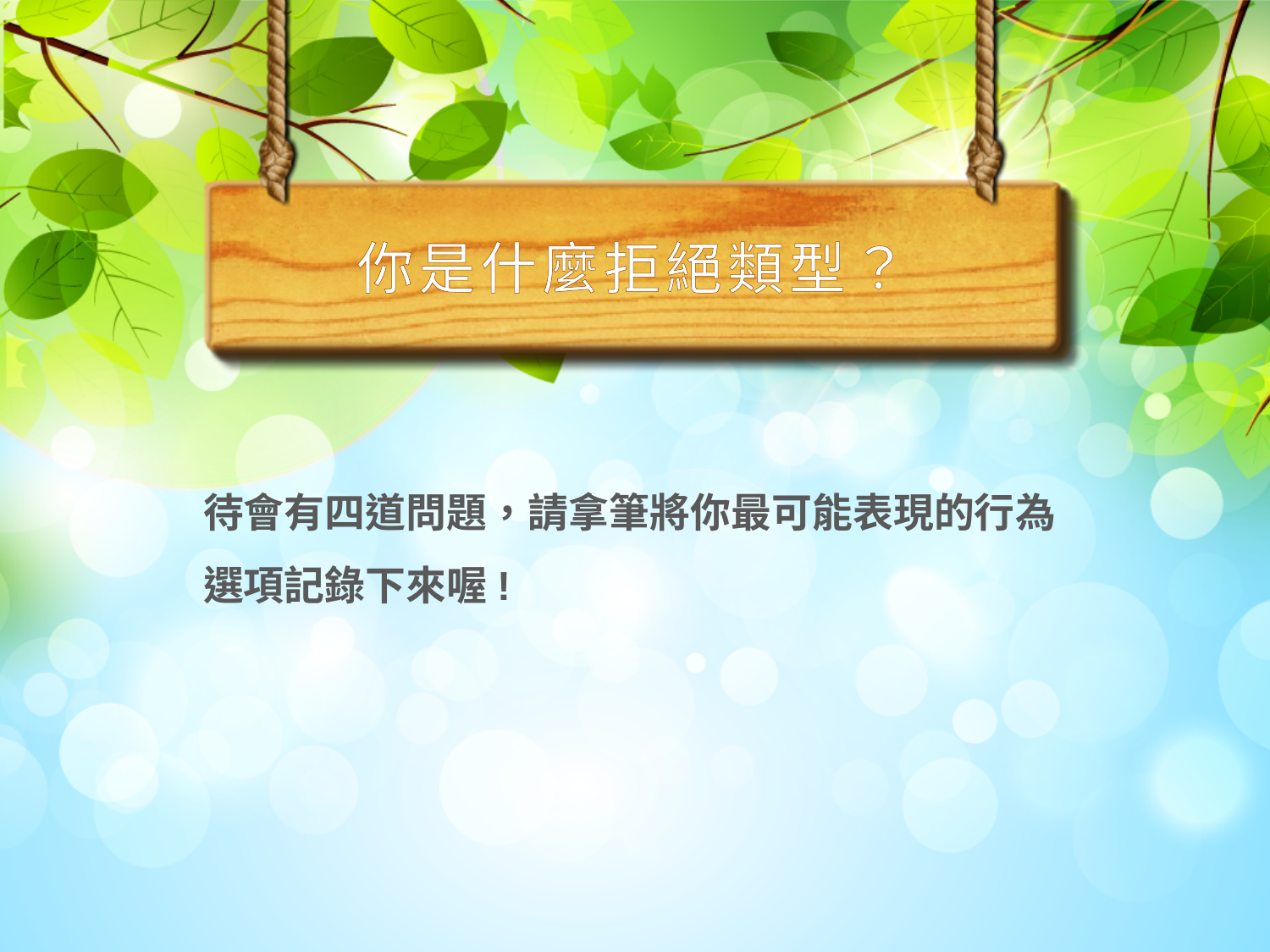

你是什麼拒絕類型？
待會有四道問題，請拿筆將你最可能表現的行為選項記錄下來喔!